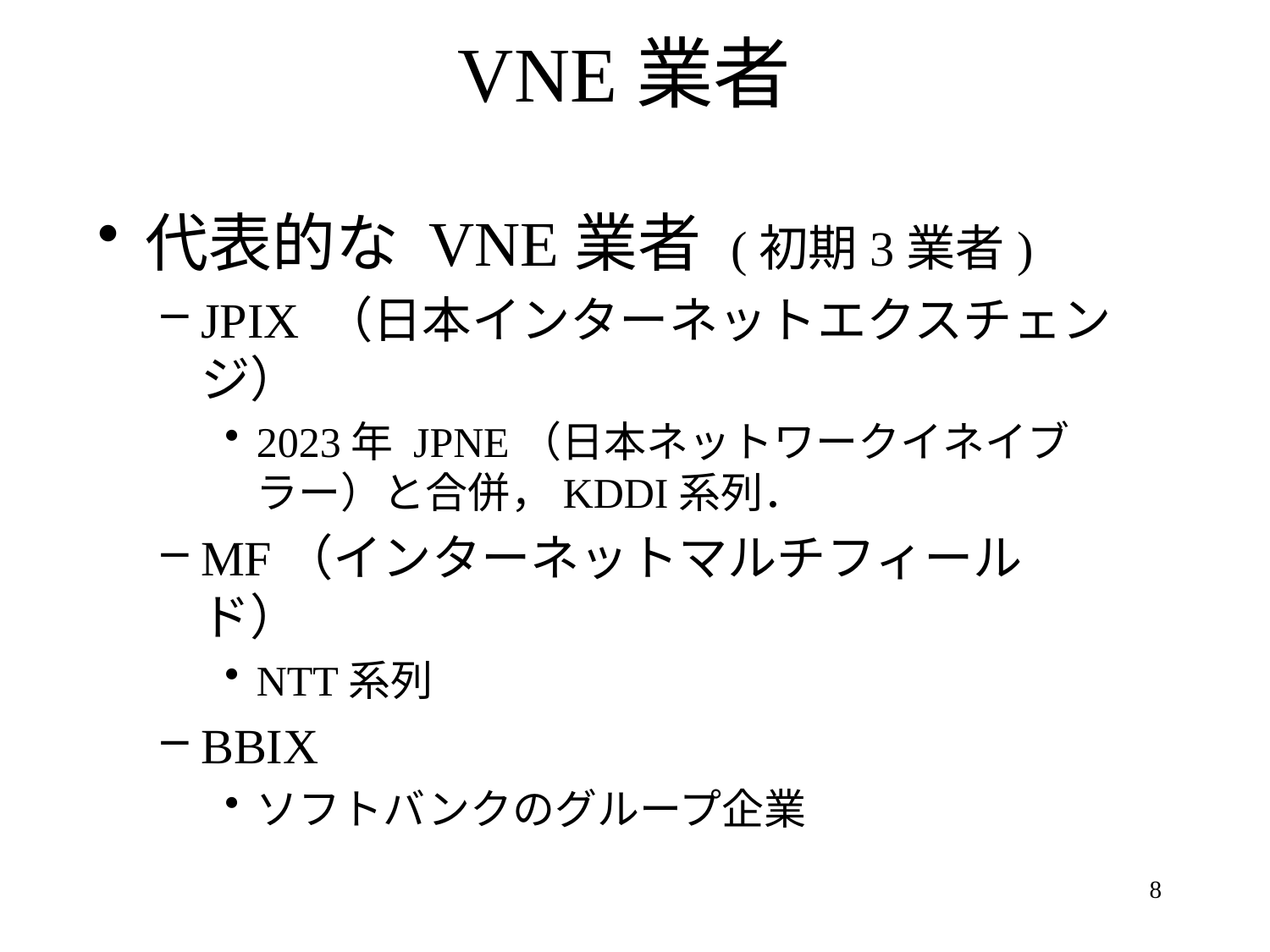

# VNE業者
代表的な VNE業者 (初期3業者)
JPIX （日本インターネットエクスチェンジ）
2023年 JPNE（日本ネットワークイネイブラー）と合併，KDDI系列．
MF（インターネットマルチフィールド）
NTT系列
BBIX
ソフトバンクのグループ企業
8